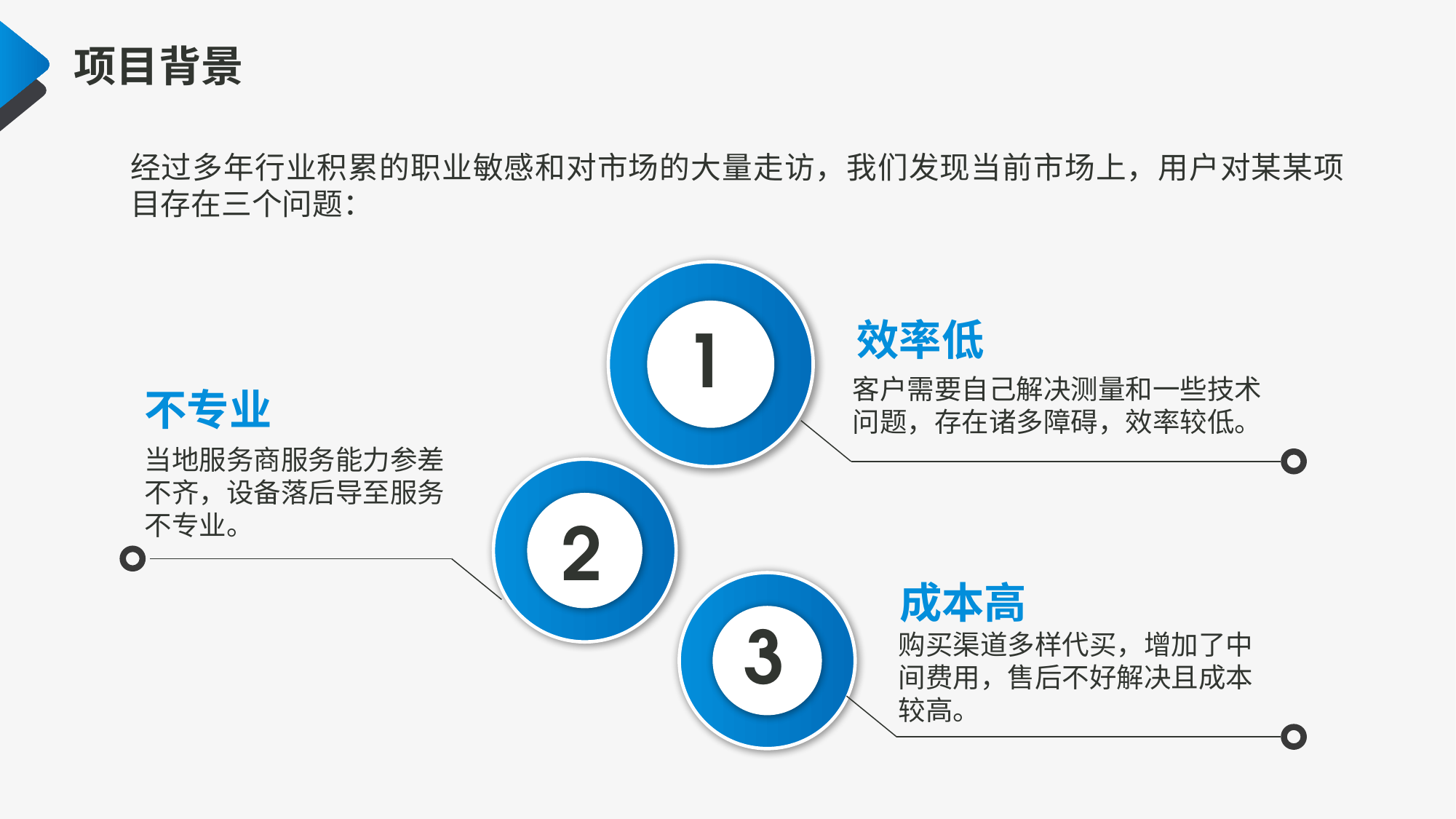

项目背景

经过多年行业积累的职业敏感和对市场的大量走访，我们发现当前市场上，用户对某某项目存在三个问题：

效率低
1
客户需要自己解决测量和一些技术问题，存在诸多障碍，效率较低。
不专业

当地服务商服务能力参差不齐，设备落后导至服务不专业。

2

成本高

3
购买渠道多样代买，增加了中间费用，售后不好解决且成本较高。